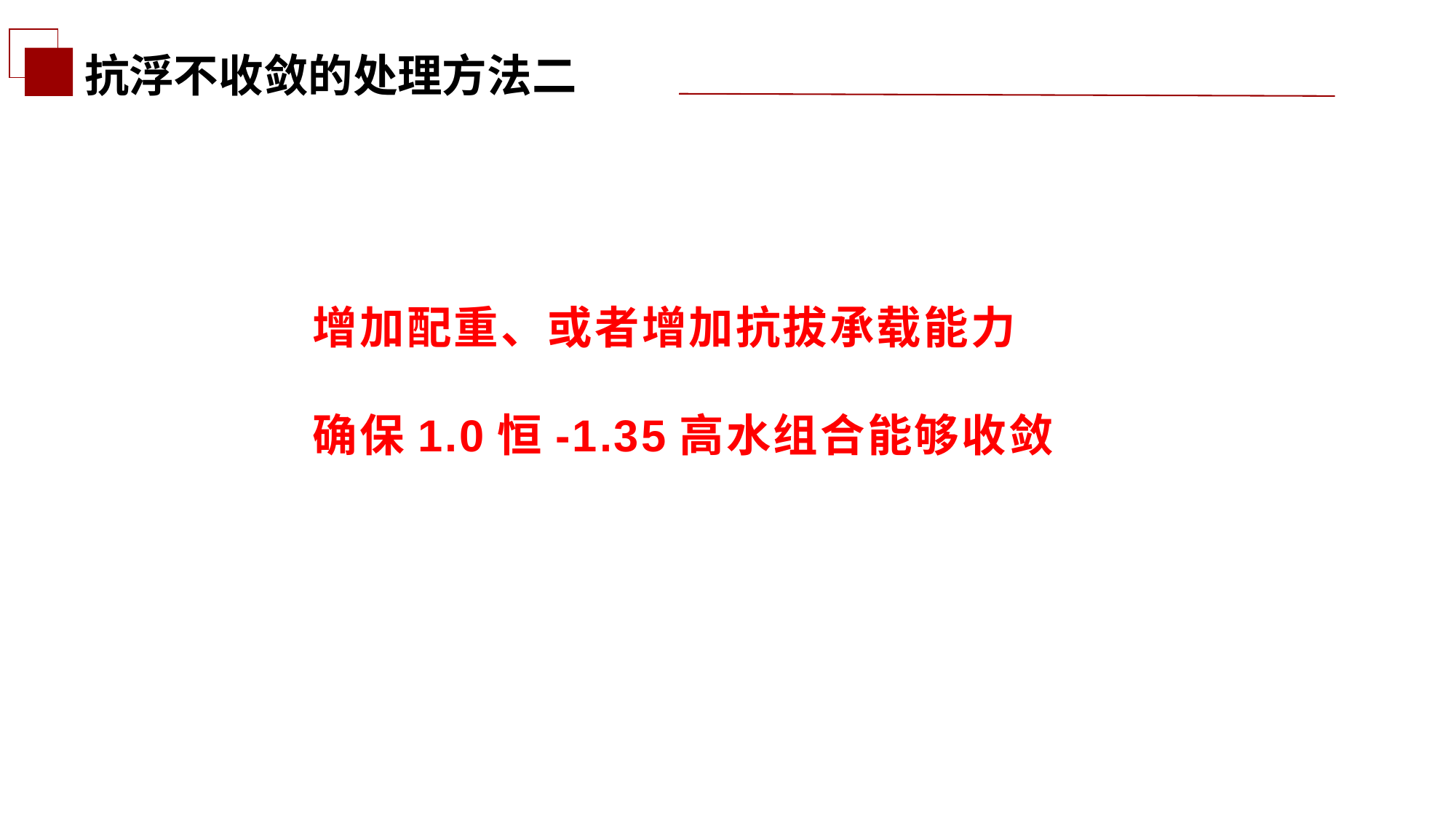

抗浮不收敛的处理方法二
增加配重、或者增加抗拔承载能力

确保1.0恒-1.35高水组合能够收敛